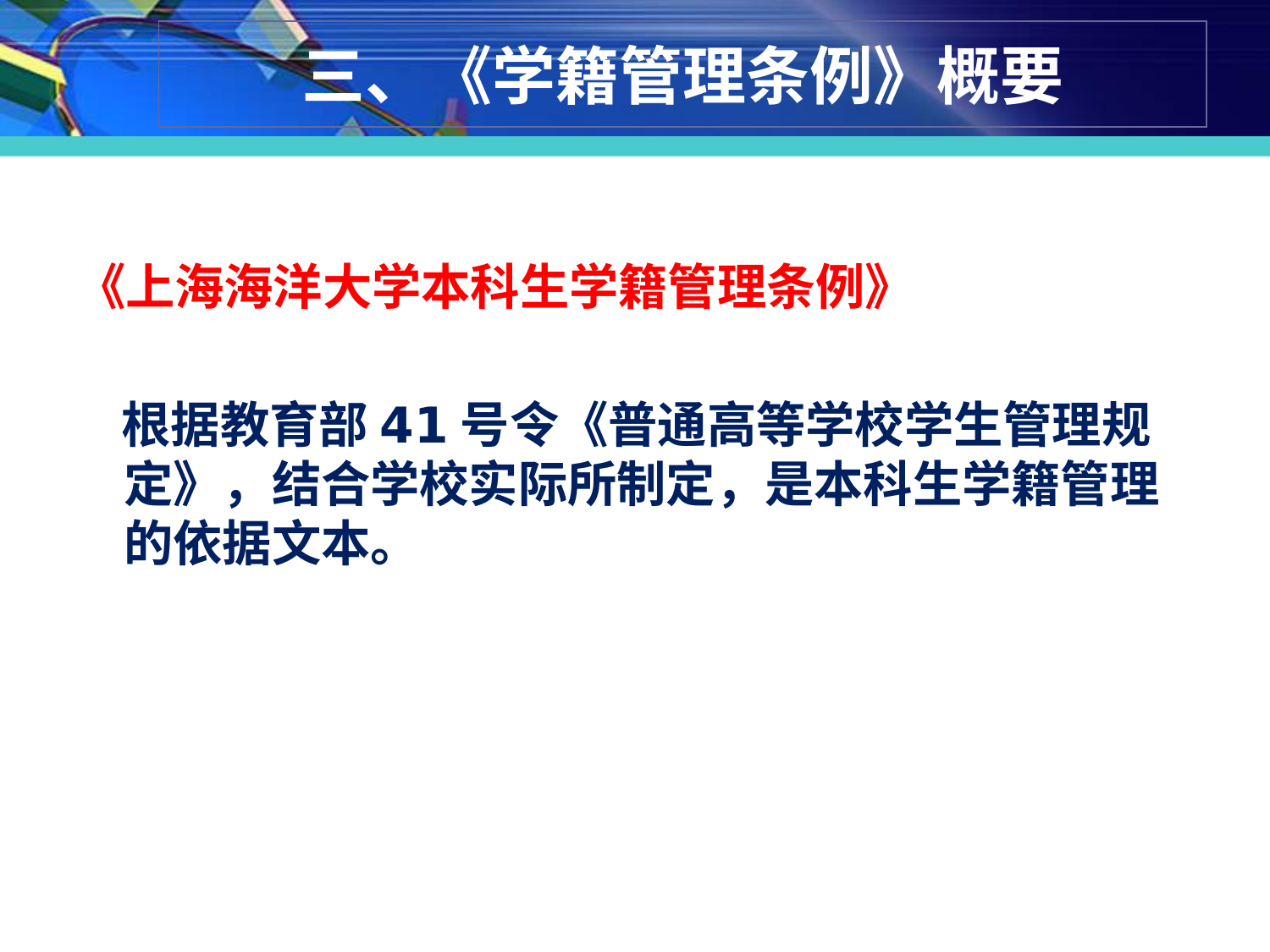

三、《学籍管理条例》概要

《上海海洋大学本科生学籍管理条例》

   根据教育部41号令《普通高等学校学生管理规定》，结合学校实际所制定，是本科生学籍管理的依据文本。